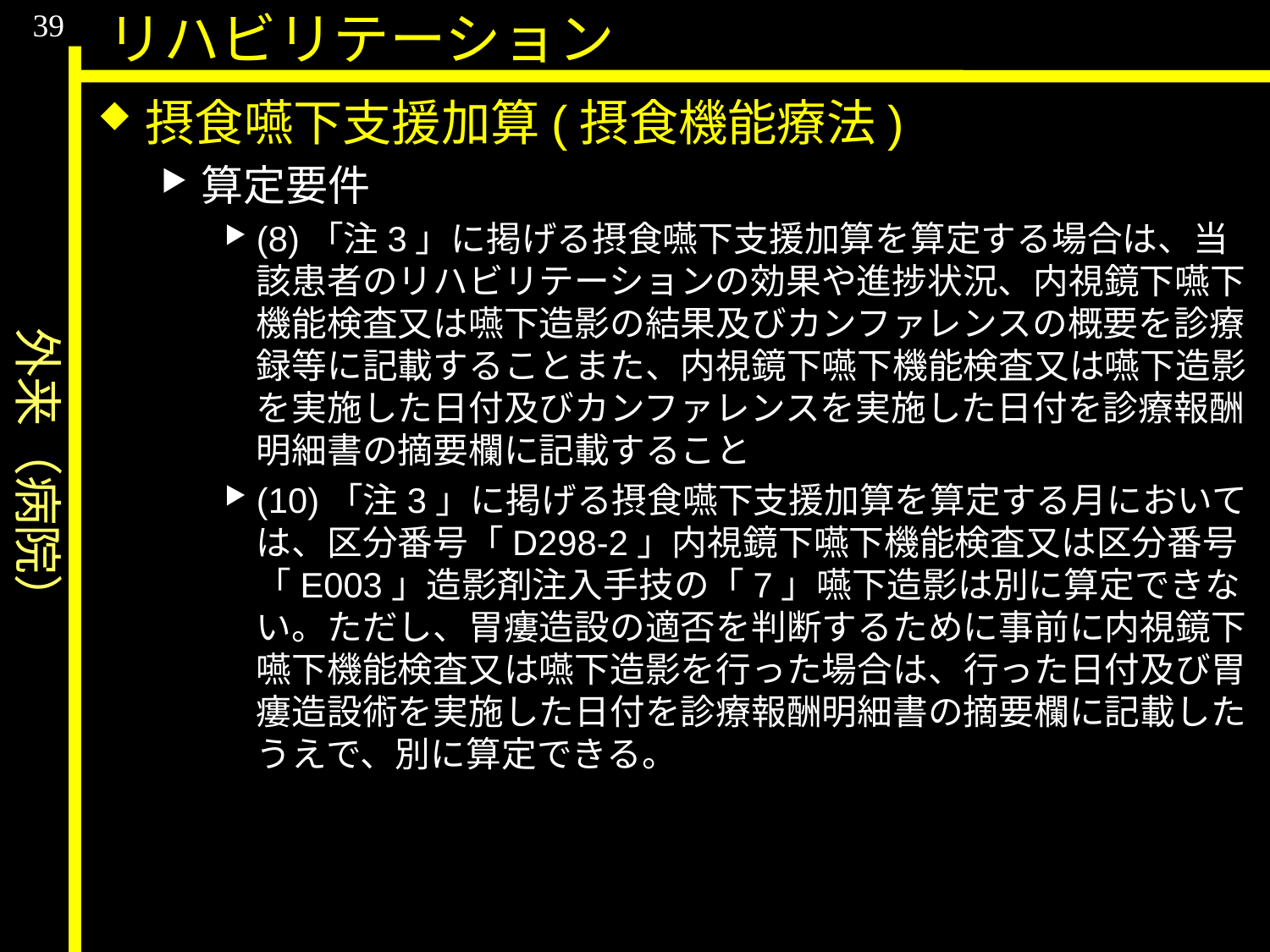

外来（病院）
39
リハビリテーション

摂食嚥下支援加算(摂食機能療法)
算定要件
(8)「注3」に掲げる摂食嚥下支援加算を算定する場合は、当該患者のリハビリテーションの効果や進捗状況、内視鏡下嚥下機能検査又は嚥下造影の結果及びカンファレンスの概要を診療録等に記載することまた、内視鏡下嚥下機能検査又は嚥下造影を実施した日付及びカンファレンスを実施した日付を診療報酬明細書の摘要欄に記載すること
(10)「注3」に掲げる摂食嚥下支援加算を算定する月においては、区分番号「D298-2」内視鏡下嚥下機能検査又は区分番号「E003」造影剤注入手技の「7」嚥下造影は別に算定できない。ただし、胃瘻造設の適否を判断するために事前に内視鏡下嚥下機能検査又は嚥下造影を行った場合は、行った日付及び胃瘻造設術を実施した日付を診療報酬明細書の摘要欄に記載したうえで、別に算定できる。